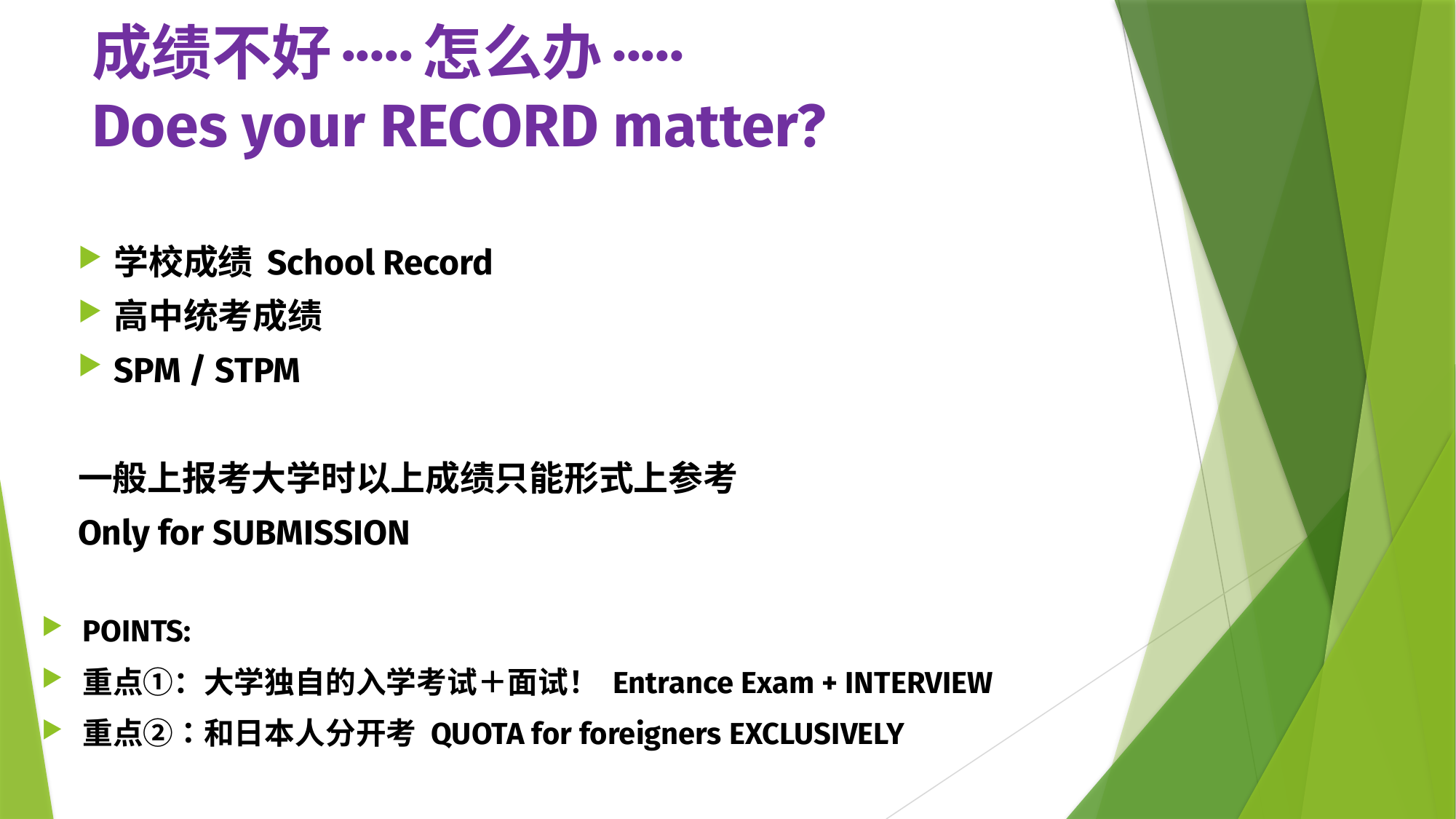

# 成绩不好·····怎么办····· Does your RECORD matter?
学校成绩 School Record
高中统考成绩
SPM / STPM

一般上报考大学时以上成绩只能形式上参考
Only for SUBMISSION

POINTS:
重点①：大学独自的入学考试＋面试！ Entrance Exam + INTERVIEW
重点②：和日本人分开考 QUOTA for foreigners EXCLUSIVELY